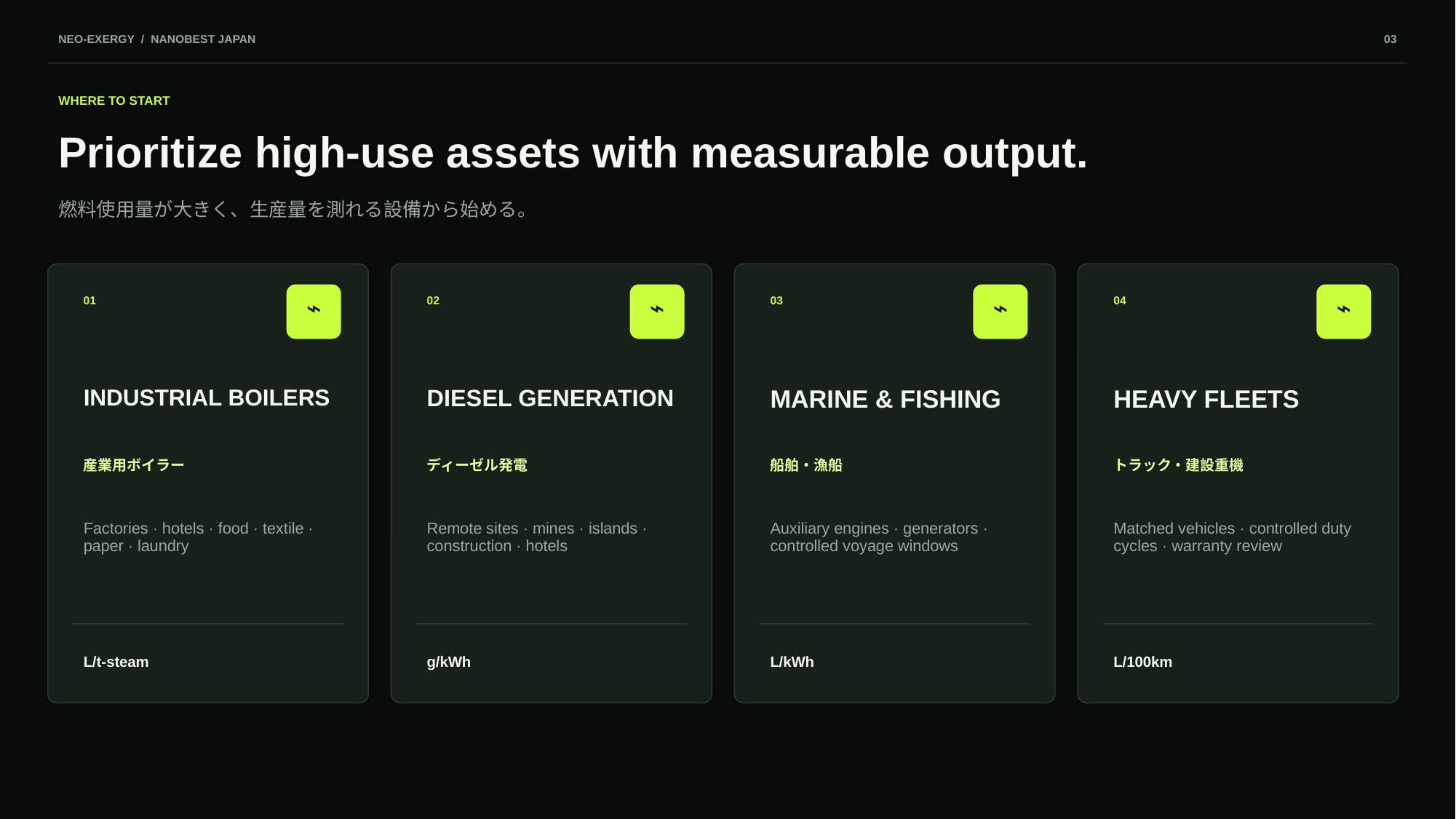

NEO-EXERGY  /  NANOBEST JAPAN
03

WHERE TO START
Prioritize high-use assets with measurable output.
燃料使用量が大きく、生産量を測れる設備から始める。

01
⌁
02
⌁
03
⌁
04
⌁
INDUSTRIAL BOILERS
DIESEL GENERATION
MARINE & FISHING
HEAVY FLEETS
産業用ボイラー
ディーゼル発電
船舶・漁船
トラック・建設重機
Factories · hotels · food · textile · paper · laundry
Remote sites · mines · islands · construction · hotels
Auxiliary engines · generators · controlled voyage windows
Matched vehicles · controlled duty cycles · warranty review

L/t-steam
g/kWh
L/kWh
L/100km